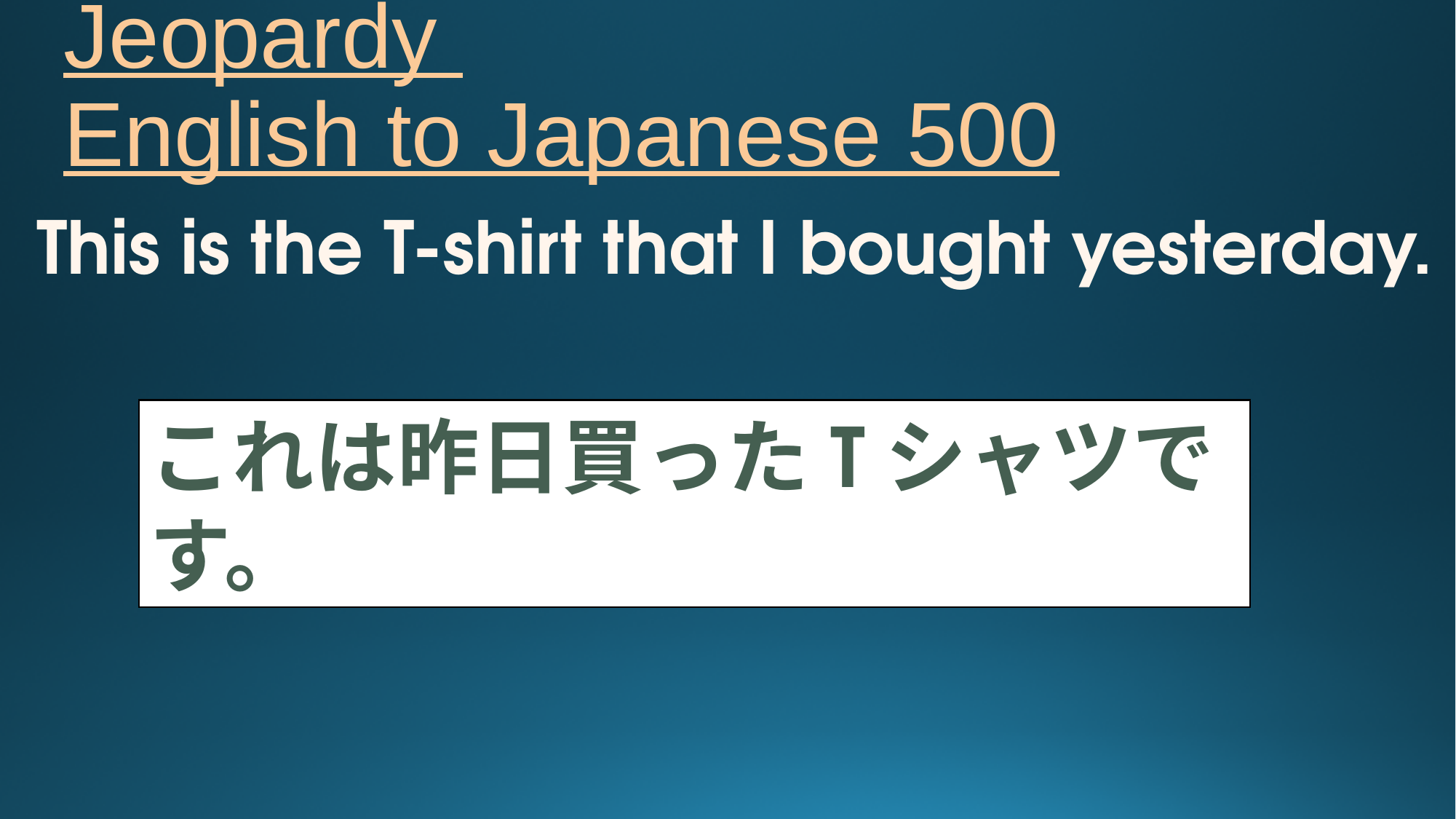

# Jeopardy English to Japanese 500
This is the T-shirt that I bought yesterday.
これは昨日買ったTシャツです。